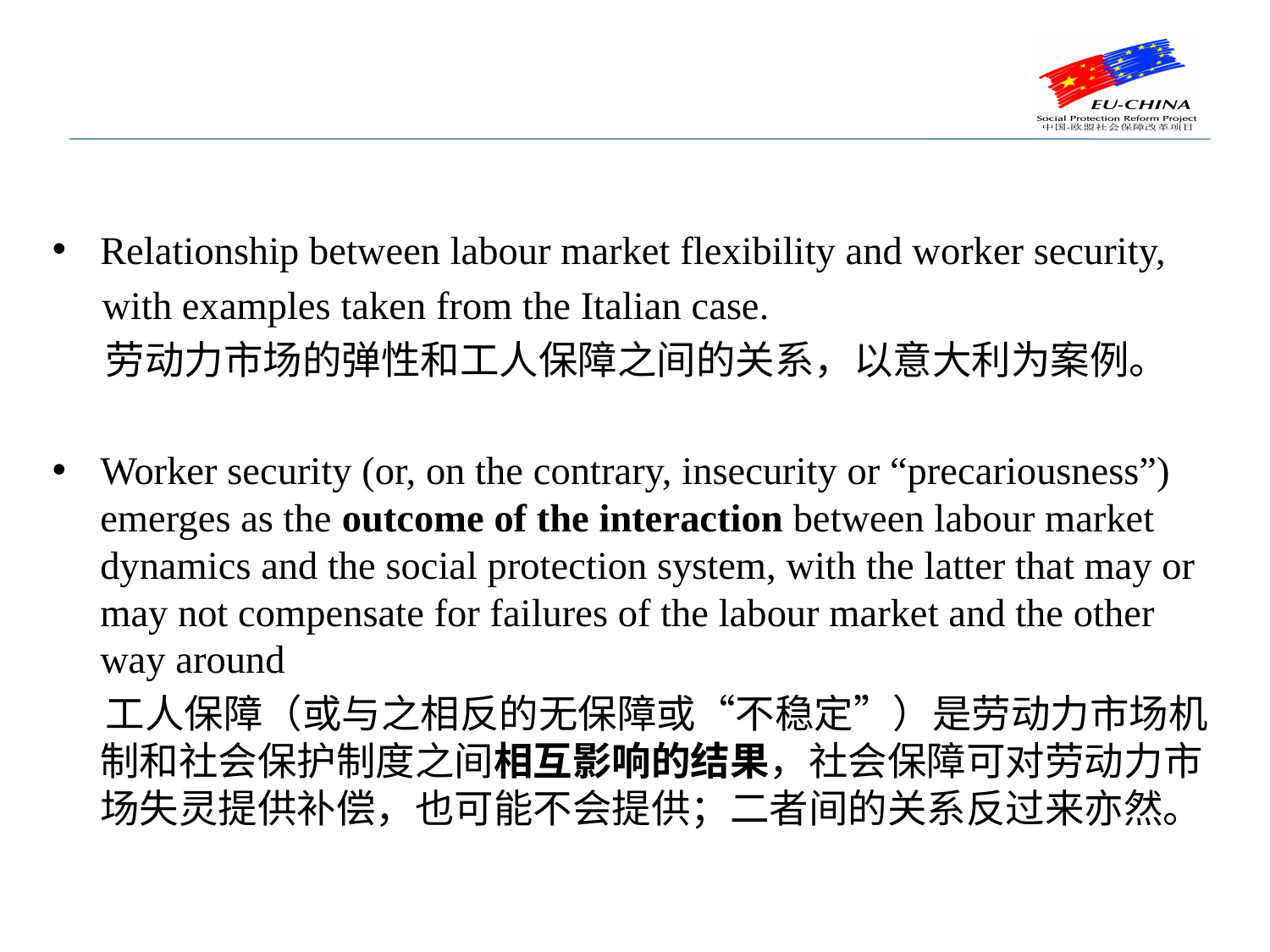

Relationship between labour market flexibility and worker security,
     with examples taken from the Italian case.
     劳动力市场的弹性和工人保障之间的关系，以意大利为案例。

Worker security (or, on the contrary, insecurity or “precariousness”) emerges as the outcome of the interaction between labour market dynamics and the social protection system, with the latter that may or may not compensate for failures of the labour market and the other way around
     工人保障（或与之相反的无保障或“不稳定”）是劳动力市场机制和社会保护制度之间相互影响的结果，社会保障可对劳动力市场失灵提供补偿，也可能不会提供；二者间的关系反过来亦然。